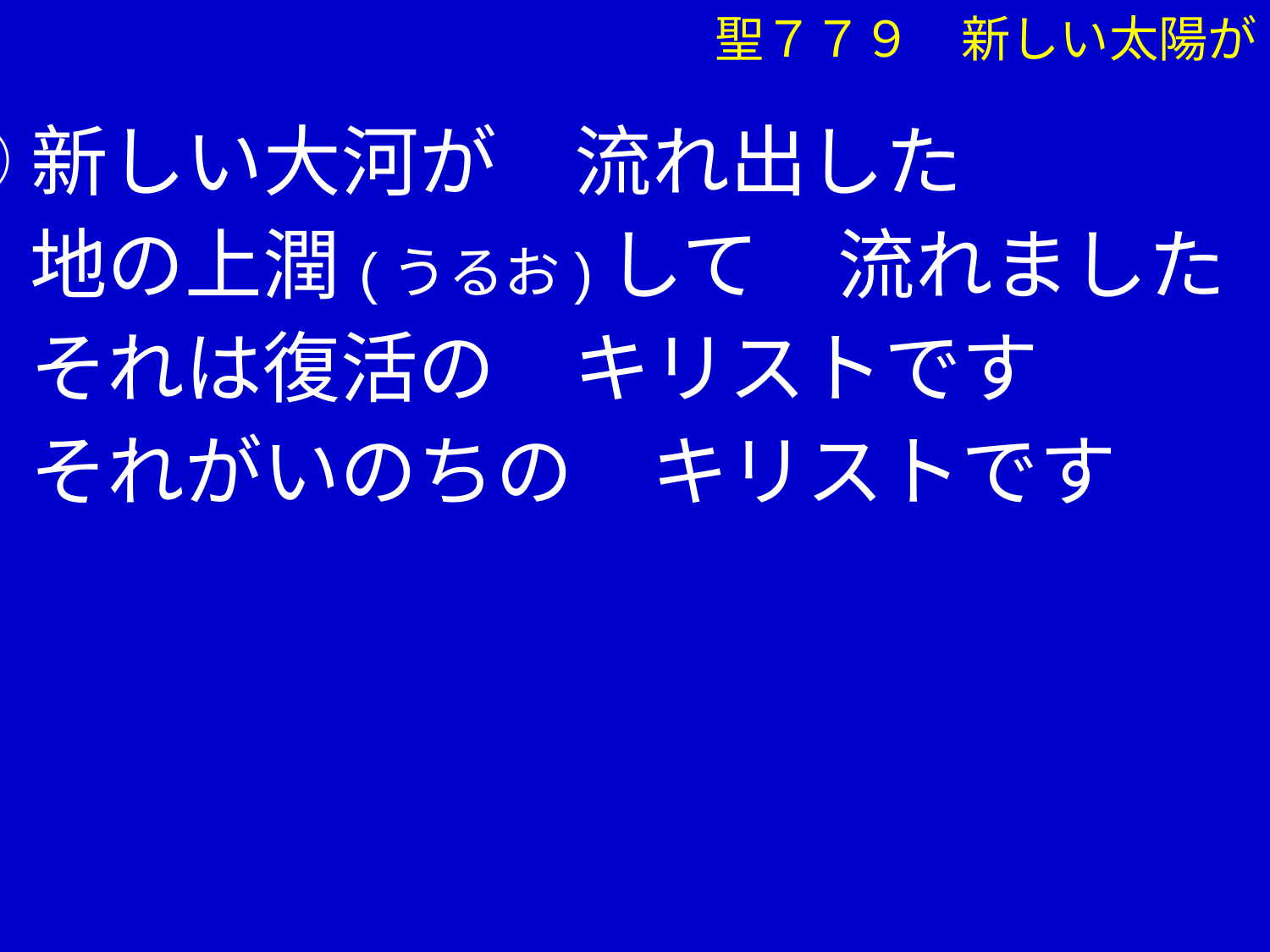

聖７７９　新しい太陽が
②新しい大河が　流れ出した
　 地の上潤(うるお)して　流れました
　 それは復活の　キリストです
　 それがいのちの　キリストです